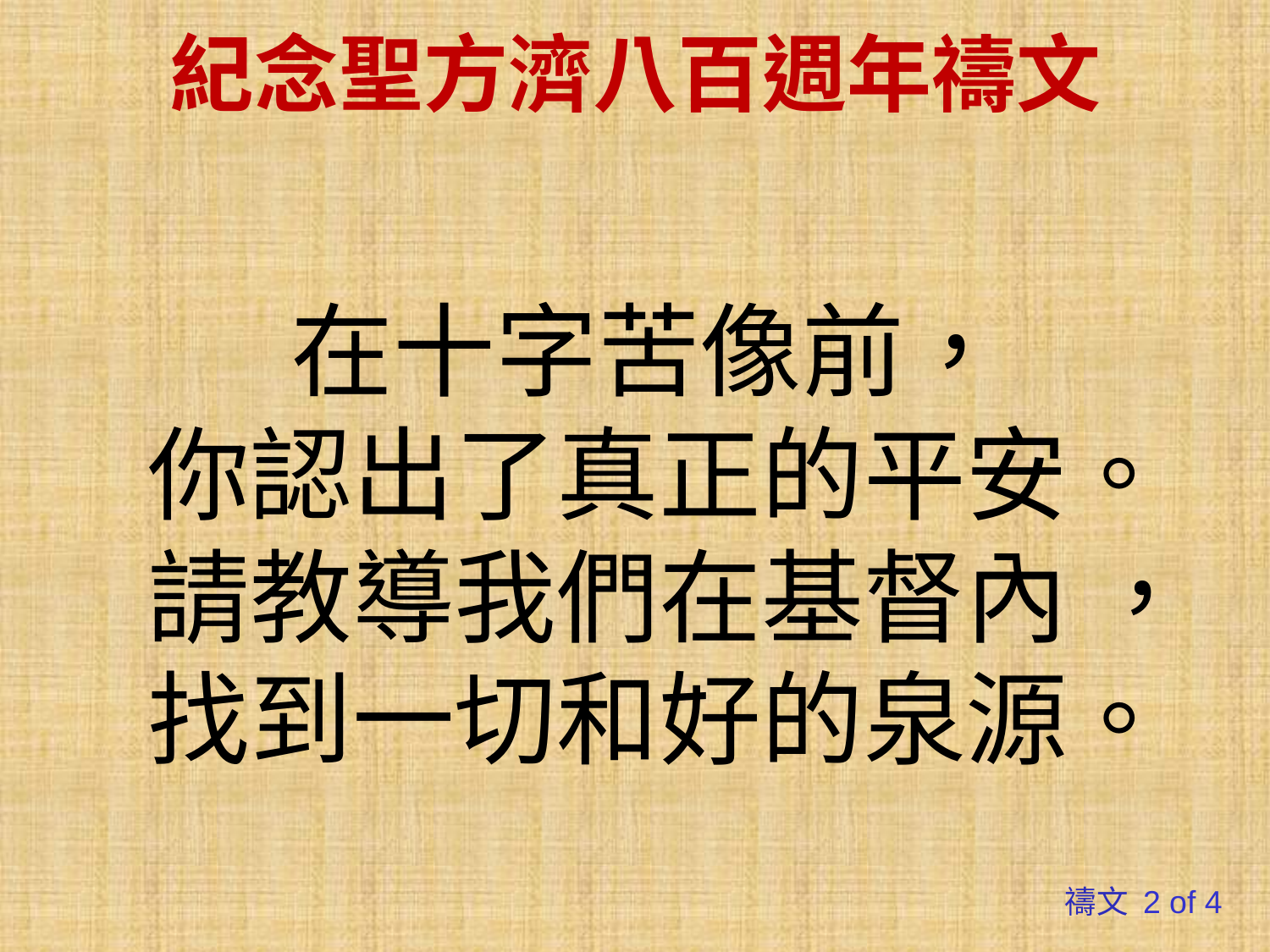

紀念聖方濟八百週年禱文

  在十字苦像前，
   你認出了真正的平安。
  請教導我們在基督內 ，
 找到一切和好的泉源。
禱文 2 of 4